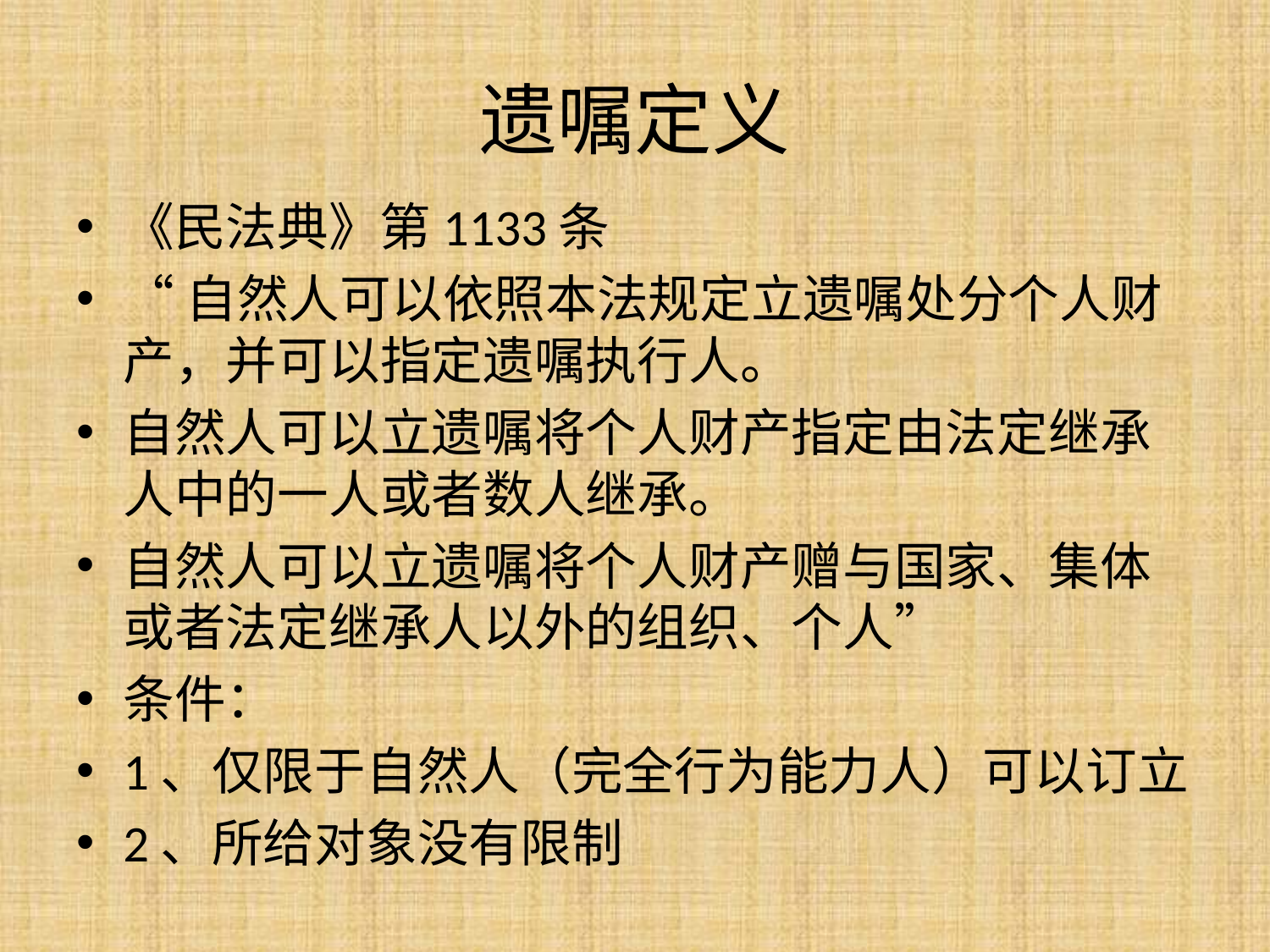

# 遗嘱定义
《民法典》第1133条
“自然人可以依照本法规定立遗嘱处分个人财产，并可以指定遗嘱执行人。
自然人可以立遗嘱将个人财产指定由法定继承人中的一人或者数人继承。
自然人可以立遗嘱将个人财产赠与国家、集体或者法定继承人以外的组织、个人”
条件：
1、仅限于自然人（完全行为能力人）可以订立
2、所给对象没有限制